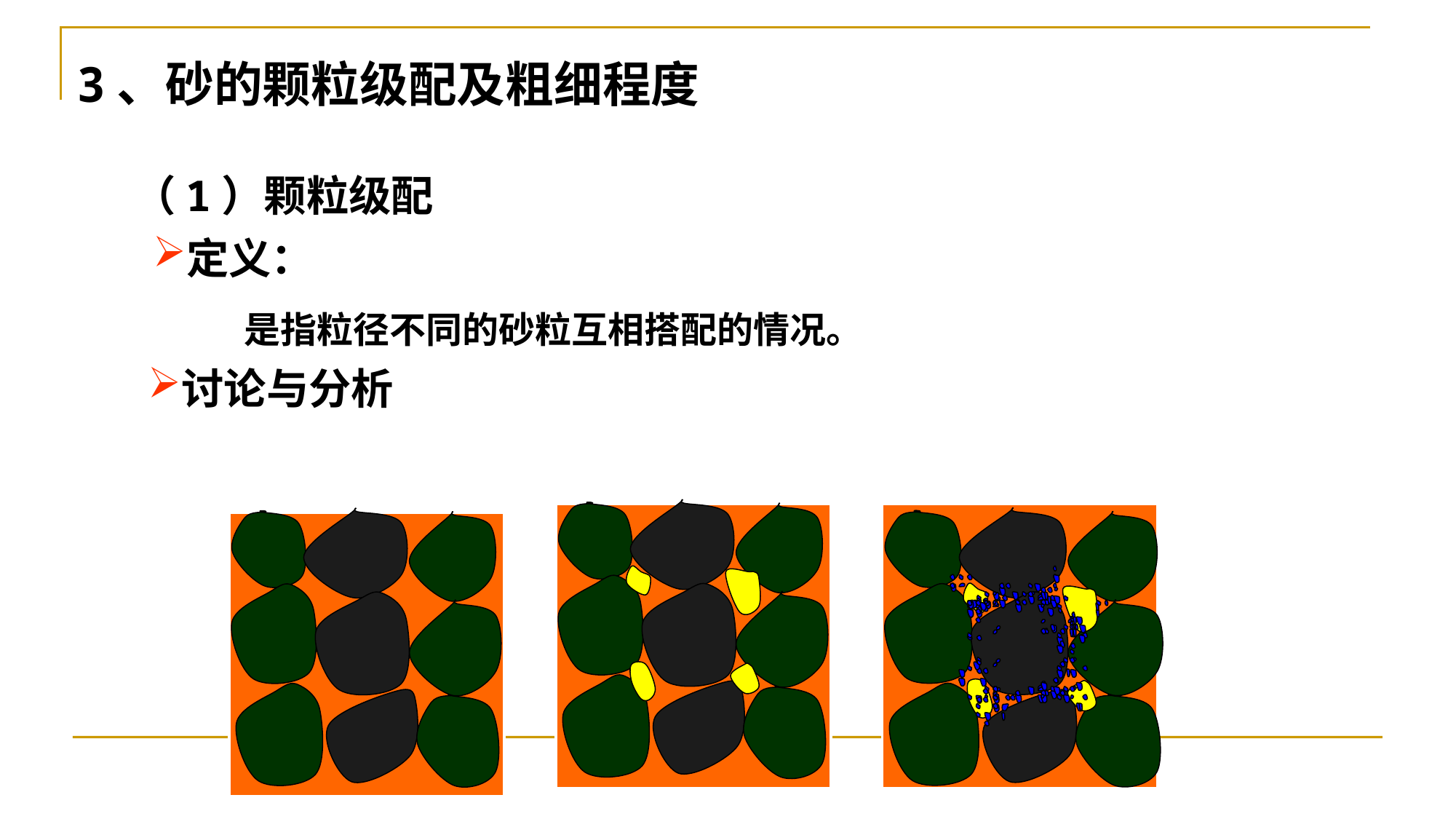

3、砂的颗粒级配及粗细程度
（1）颗粒级配
定义：
是指粒径不同的砂粒互相搭配的情况。
讨论与分析